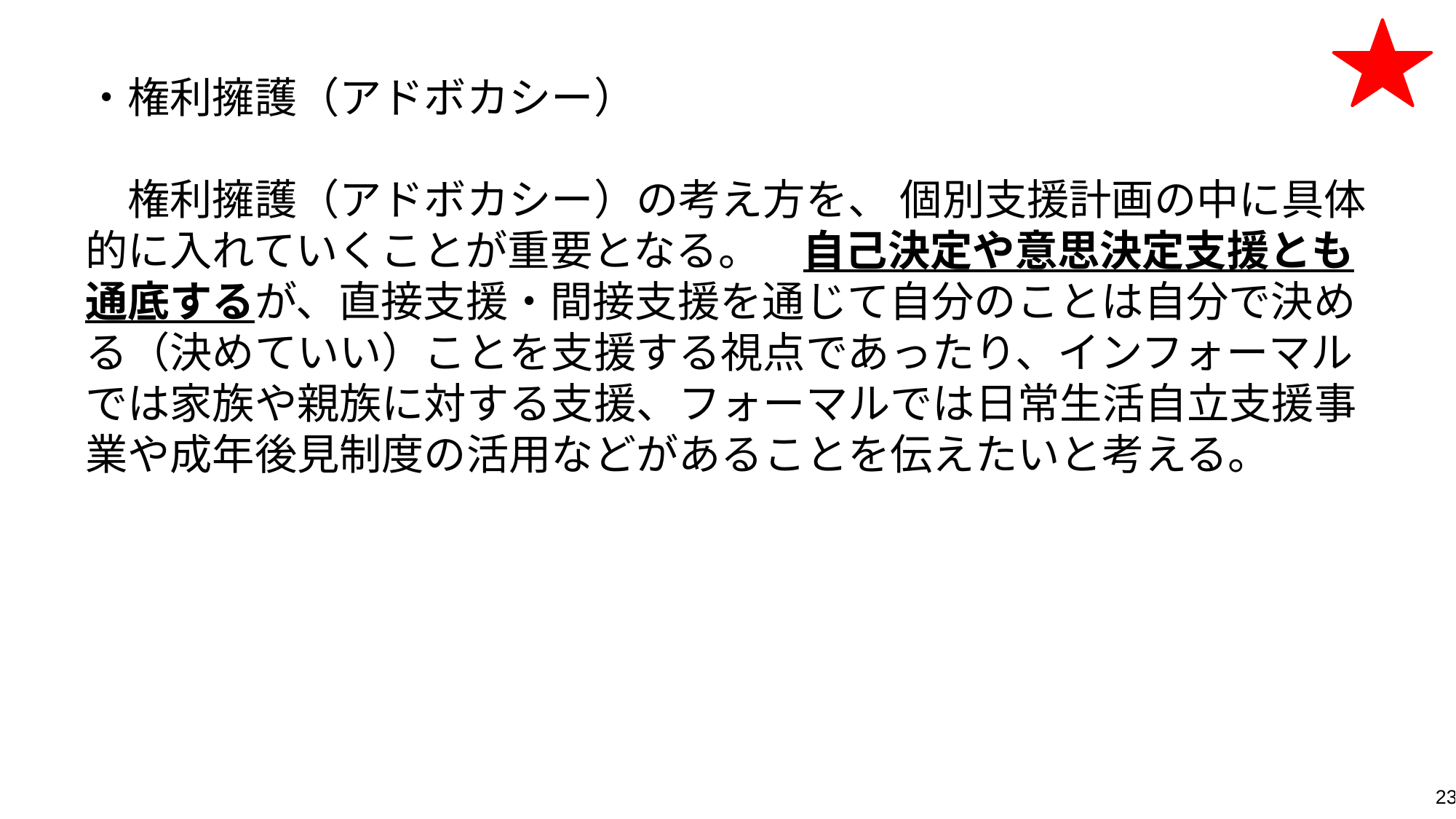

・権利擁護（アドボカシー）

　権利擁護（アドボカシー）の考え方を、 個別支援計画の中に具体的に入れていくことが重要となる。　自己決定や意思決定支援とも通底するが、直接支援・間接支援を通じて自分のことは自分で決める（決めていい）ことを支援する視点であったり、インフォーマルでは家族や親族に対する支援、フォーマルでは日常生活自立支援事業や成年後見制度の活用などがあることを伝えたいと考える。
23